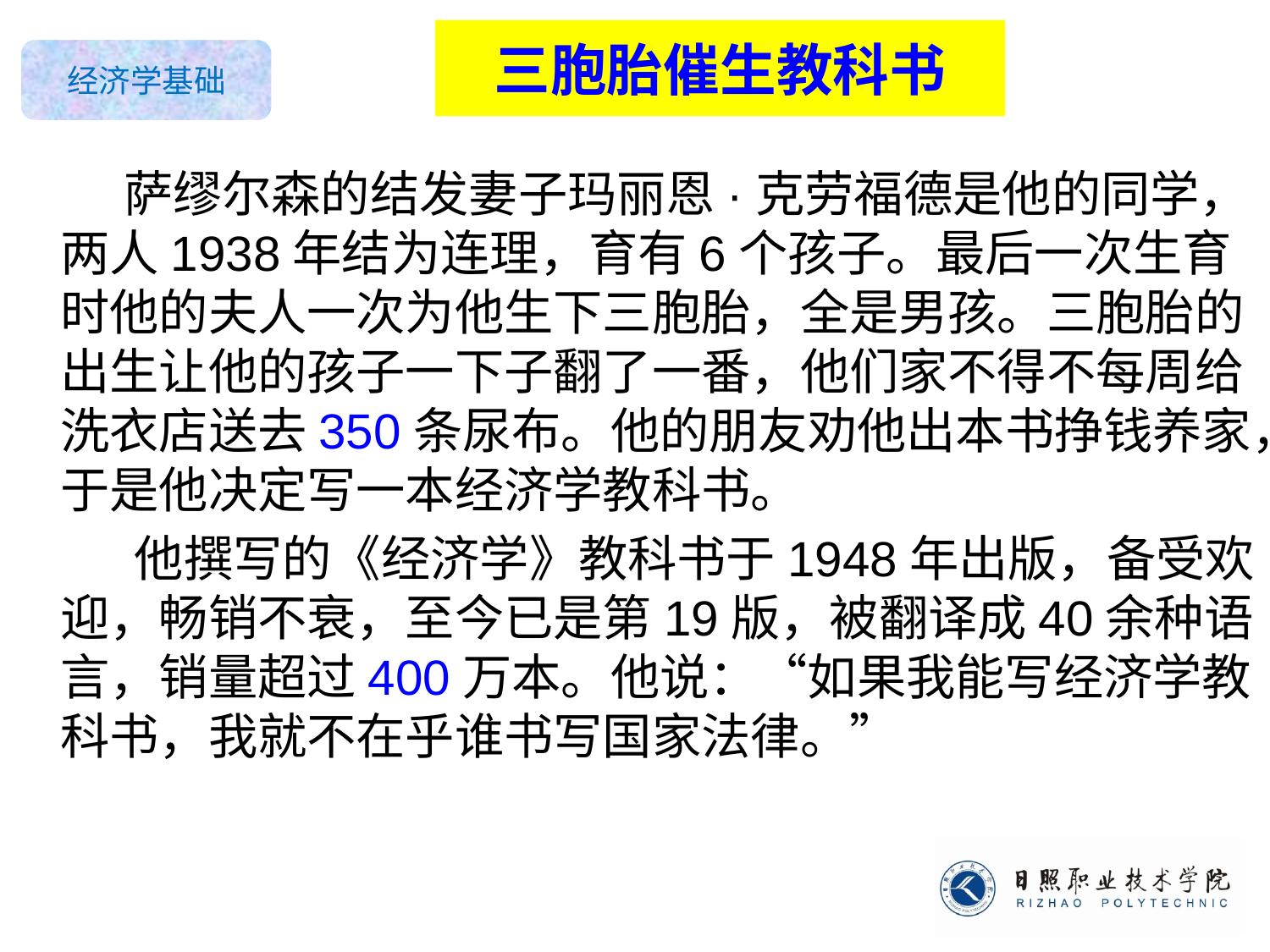

# 三胞胎催生教科书
         萨缪尔森的结发妻子玛丽恩·克劳福德是他的同学，两人1938年结为连理，育有6个孩子。最后一次生育时他的夫人一次为他生下三胞胎，全是男孩。三胞胎的出生让他的孩子一下子翻了一番，他们家不得不每周给洗衣店送去350条尿布。他的朋友劝他出本书挣钱养家，于是他决定写一本经济学教科书。
          他撰写的《经济学》教科书于1948年出版，备受欢迎，畅销不衰，至今已是第19版，被翻译成40余种语言，销量超过400万本。他说：“如果我能写经济学教科书，我就不在乎谁书写国家法律。”